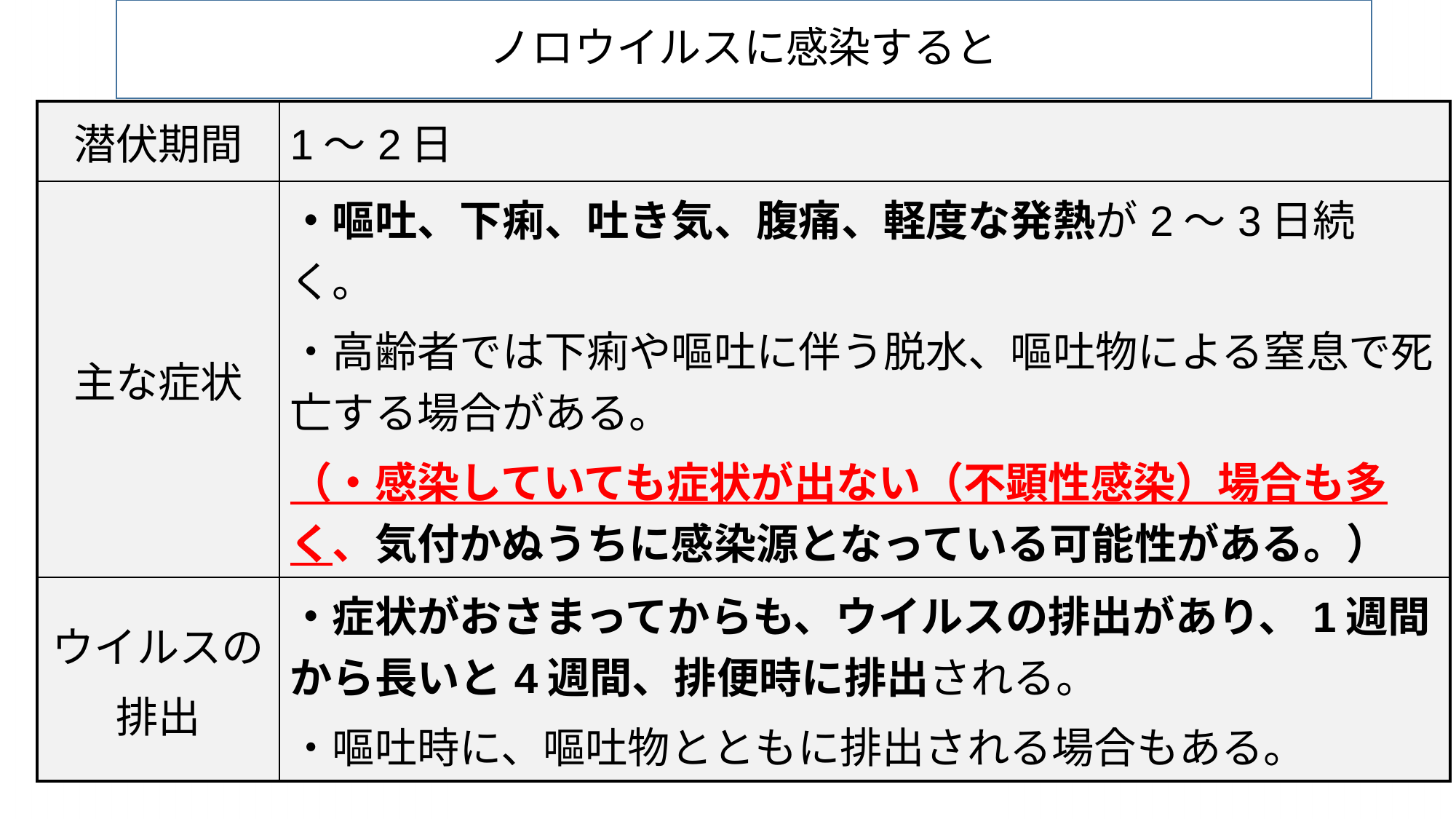

# ノロウイルスに感染すると
| 潜伏期間 | 1～2日 |
| --- | --- |
| 主な症状 | ・嘔吐、下痢、吐き気、腹痛、軽度な発熱が2～3日続く。 ・高齢者では下痢や嘔吐に伴う脱水、嘔吐物による窒息で死亡する場合がある。 （・感染していても症状が出ない（不顕性感染）場合も多く、気付かぬうちに感染源となっている可能性がある。） |
| ウイルスの 排出 | ・症状がおさまってからも、ウイルスの排出があり、1週間から長いと4週間、排便時に排出される。 ・嘔吐時に、嘔吐物とともに排出される場合もある。 |